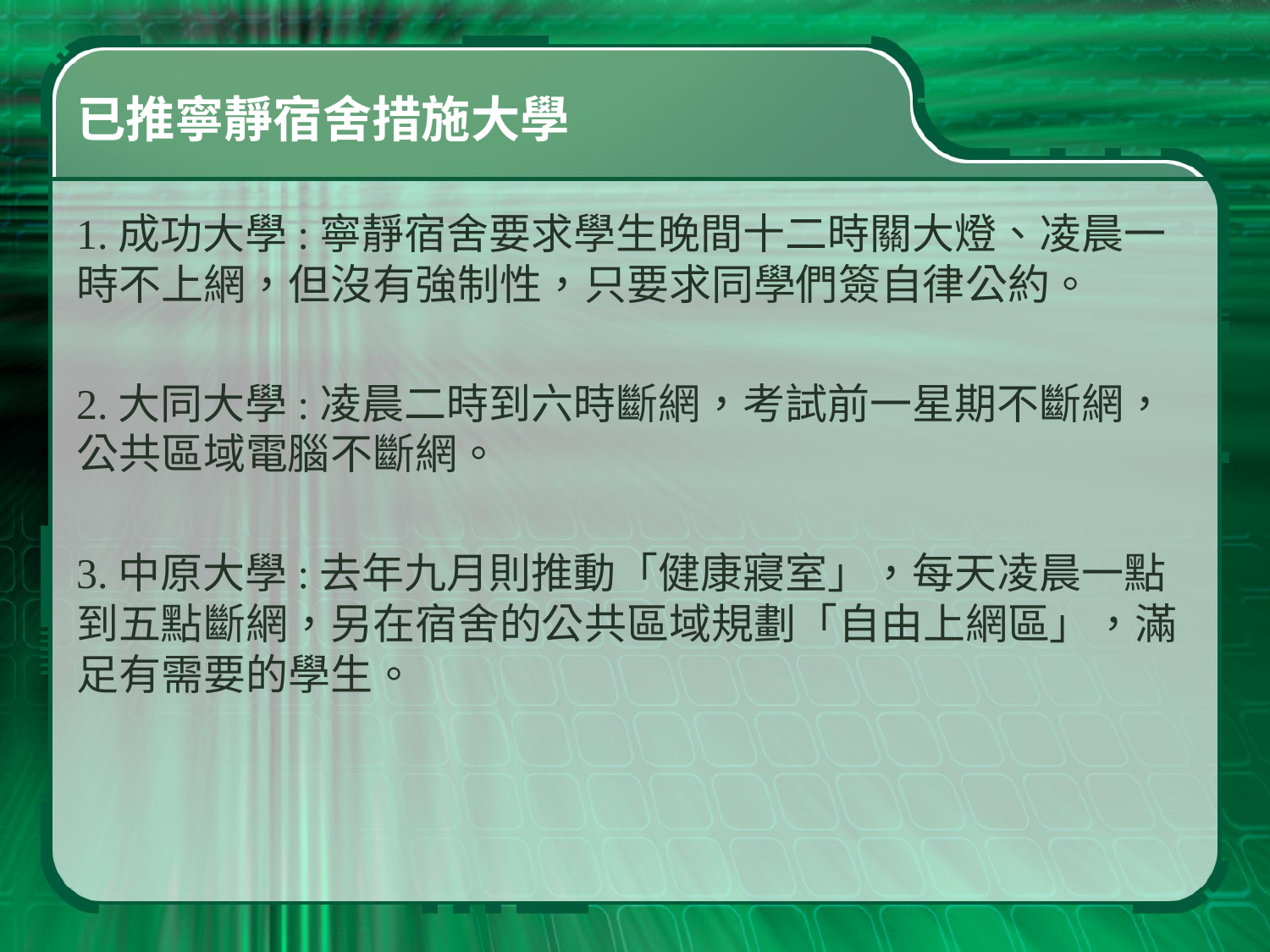

# 已推寧靜宿舍措施大學
1.成功大學:寧靜宿舍要求學生晚間十二時關大燈、凌晨一時不上網，但沒有強制性，只要求同學們簽自律公約。

2.大同大學:凌晨二時到六時斷網，考試前一星期不斷網，公共區域電腦不斷網。

3.中原大學:去年九月則推動「健康寢室」，每天凌晨一點到五點斷網，另在宿舍的公共區域規劃「自由上網區」，滿足有需要的學生。